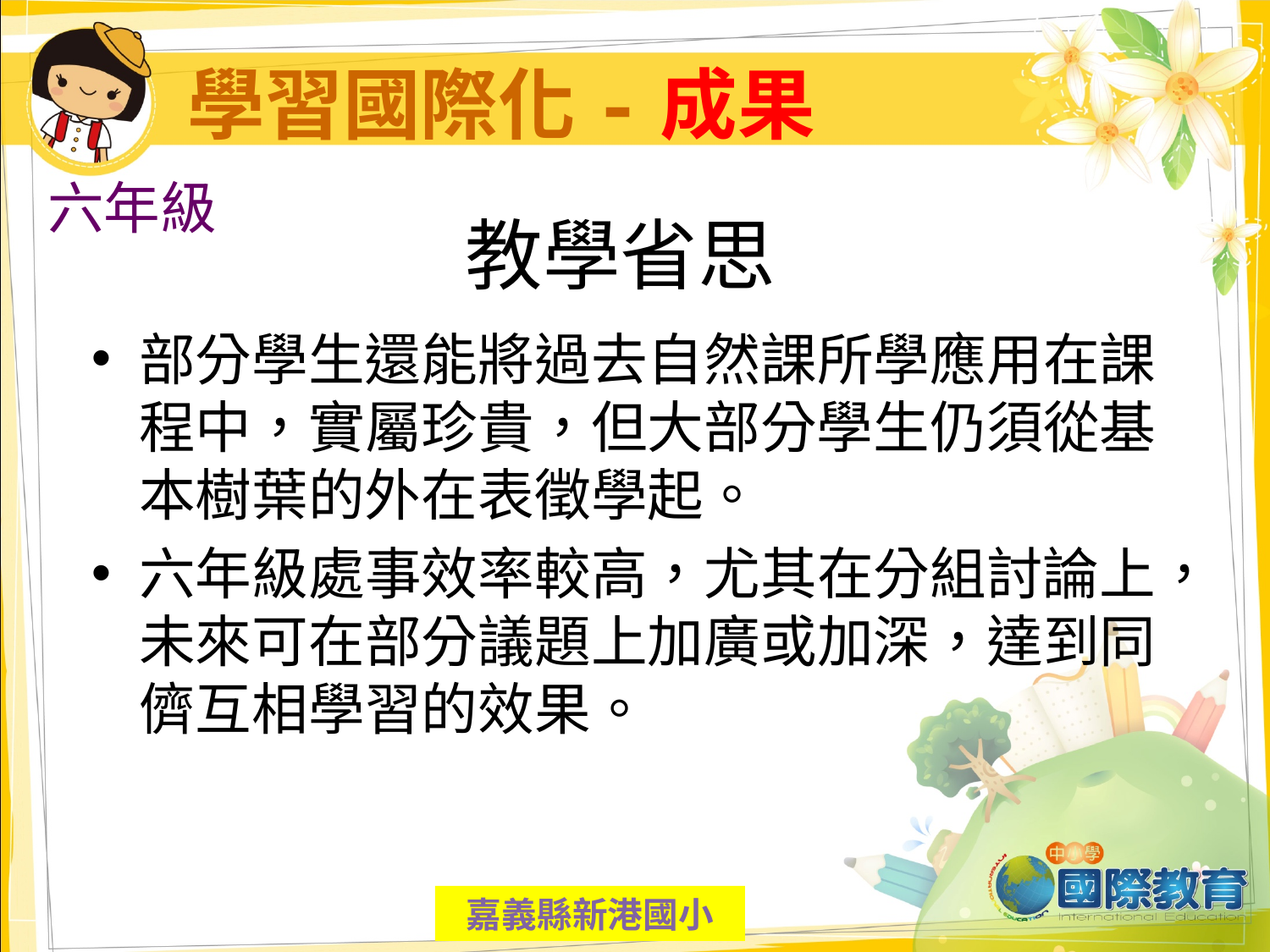

# 學習國際化-成果
六年級
教學省思
部分學生還能將過去自然課所學應用在課程中，實屬珍貴，但大部分學生仍須從基本樹葉的外在表徵學起。
六年級處事效率較高，尤其在分組討論上，未來可在部分議題上加廣或加深，達到同儕互相學習的效果。
嘉義縣新港國小